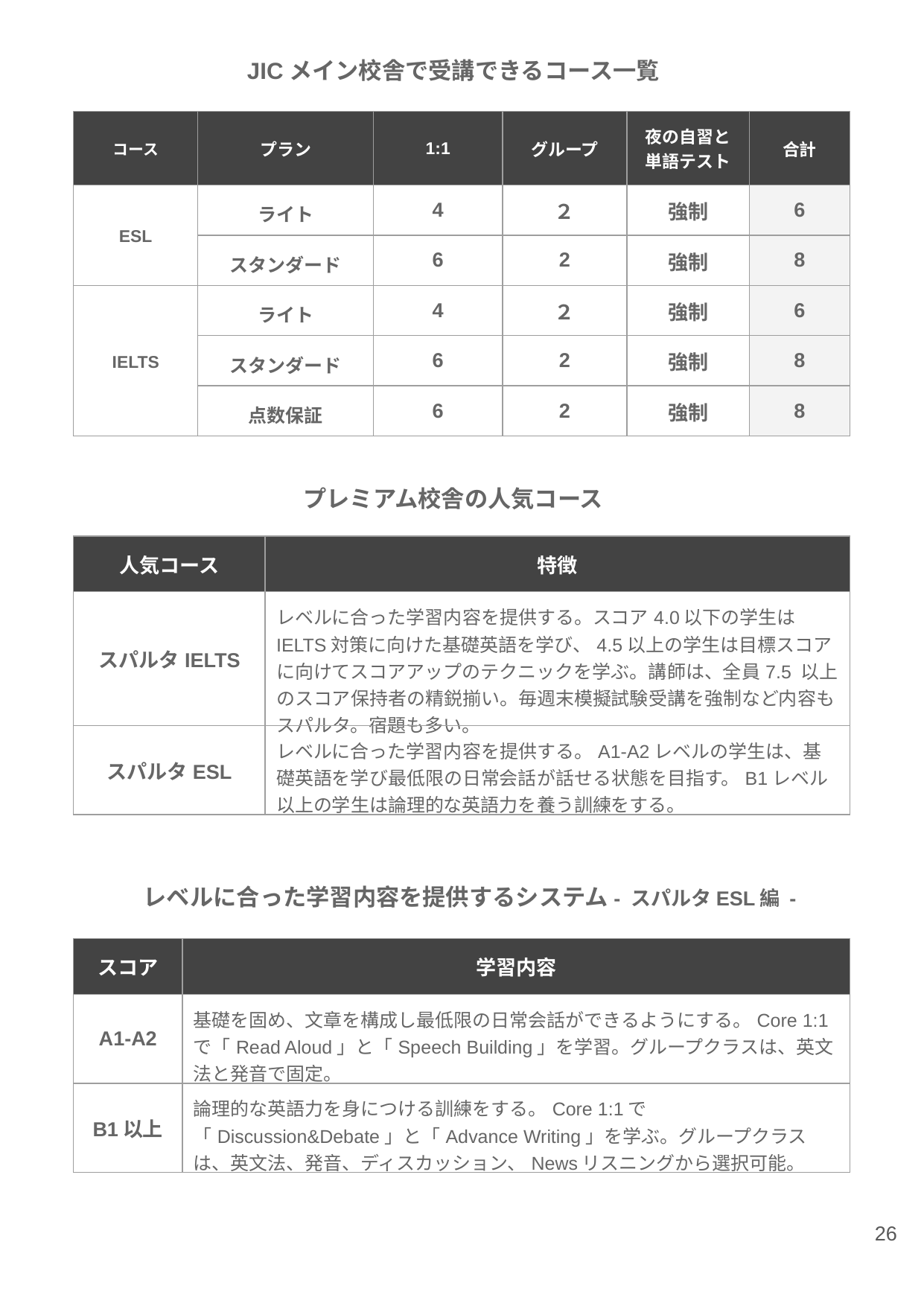

JICメイン校舎で受講できるコース一覧
| コース | プラン | 1:1 | グループ | 夜の自習と 単語テスト | 合計 |
| --- | --- | --- | --- | --- | --- |
| ESL | ライト | 4 | ２ | 強制 | 6 |
|  | スタンダード | 6 | 2 | 強制 | 8 |
| IELTS | ライト | 4 | ２ | 強制 | 6 |
|  | スタンダード | 6 | 2 | 強制 | 8 |
|  | 点数保証 | 6 | 2 | 強制 | 8 |
プレミアム校舎の人気コース
| 人気コース | 特徴 |
| --- | --- |
| スパルタIELTS | レベルに合った学習内容を提供する。スコア4.0以下の学生はIELTS対策に向けた基礎英語を学び、4.5以上の学生は目標スコアに向けてスコアアップのテクニックを学ぶ。講師は、全員7.5 以上のスコア保持者の精鋭揃い。毎週末模擬試験受講を強制など内容もスパルタ。宿題も多い。 |
| スパルタESL | レベルに合った学習内容を提供する。A1-A2レベルの学生は、基礎英語を学び最低限の日常会話が話せる状態を目指す。B1レベル以上の学生は論理的な英語力を養う訓練をする。 |
レベルに合った学習内容を提供するシステム- スパルタESL編 -
| スコア | 学習内容 |
| --- | --- |
| A1-A2 | 基礎を固め、文章を構成し最低限の日常会話ができるようにする。Core 1:1で「Read Aloud」と「Speech Building」を学習。グループクラスは、英文法と発音で固定。 |
| B1以上 | 論理的な英語力を身につける訓練をする。Core 1:1で「Discussion&Debate」と「Advance Writing」を学ぶ。グループクラスは、英文法、発音、ディスカッション、Newsリスニングから選択可能。 |
26